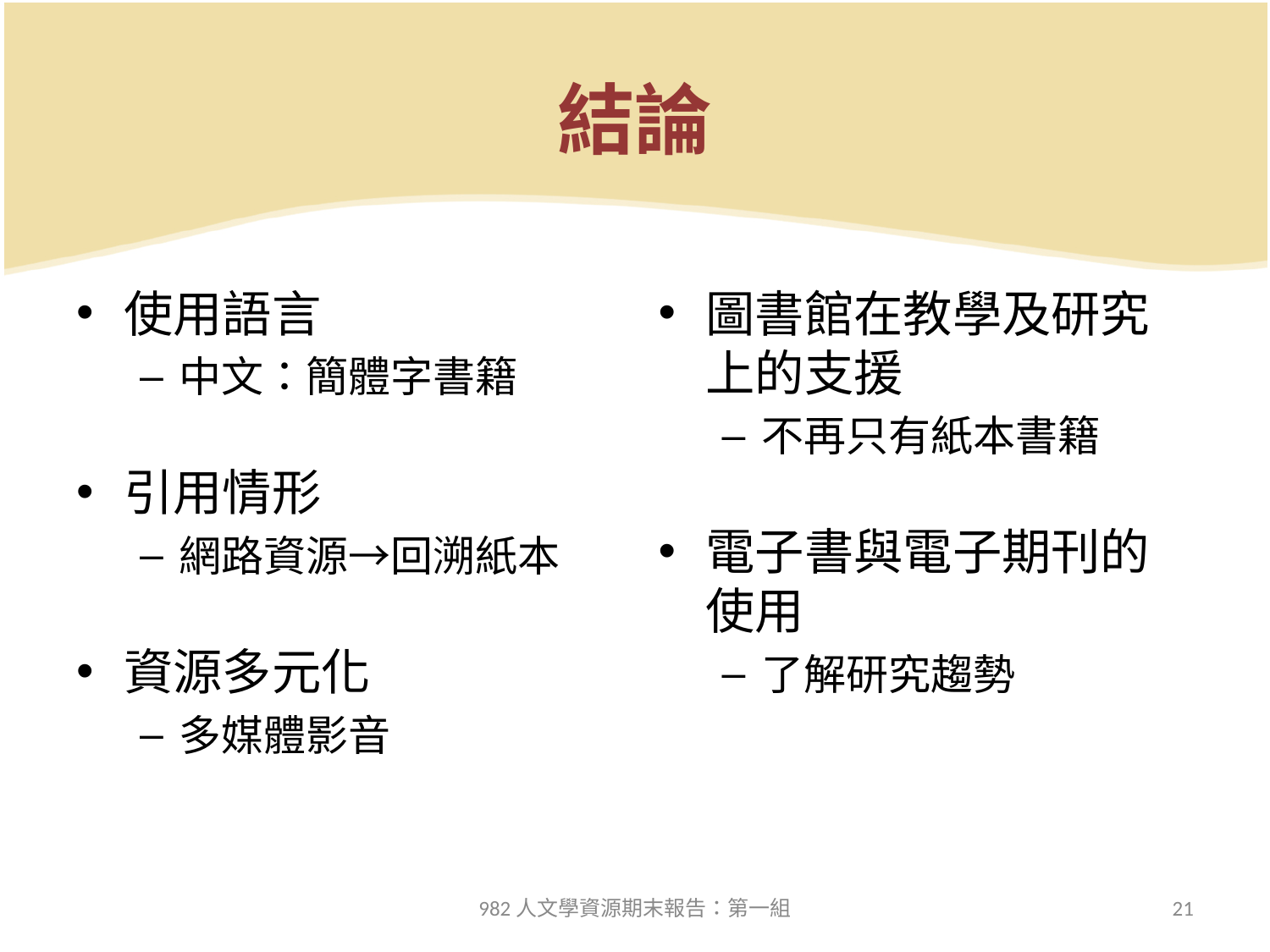

# 結論
使用語言
中文：簡體字書籍
引用情形
網路資源→回溯紙本
資源多元化
多媒體影音

圖書館在教學及研究上的支援
不再只有紙本書籍
電子書與電子期刊的使用
了解研究趨勢

982人文學資源期末報告：第一組
21